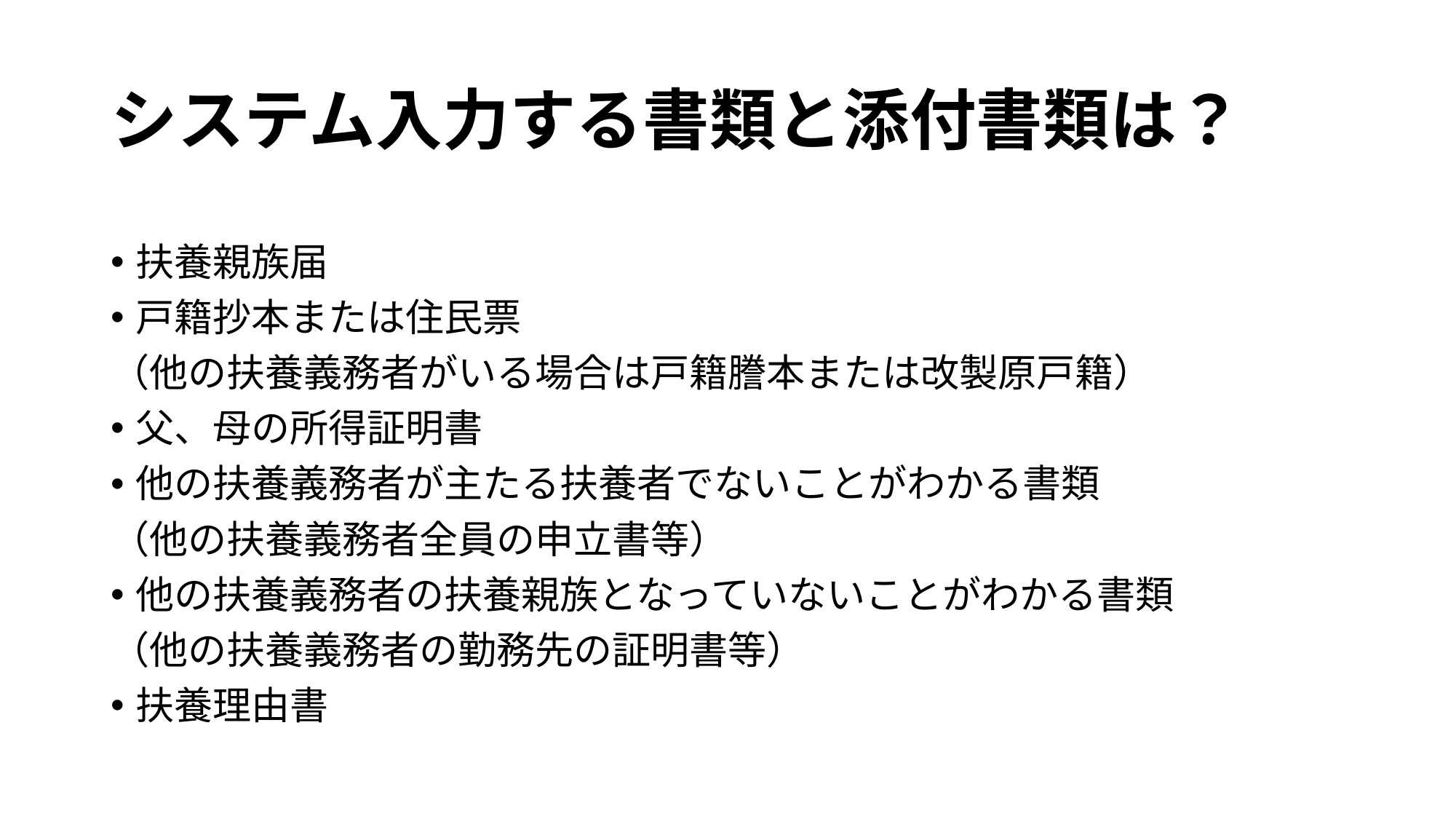

# システム入力する書類と添付書類は？
扶養親族届
戸籍抄本または住民票
（他の扶養義務者がいる場合は戸籍謄本または改製原戸籍）
父、母の所得証明書
他の扶養義務者が主たる扶養者でないことがわかる書類
（他の扶養義務者全員の申立書等）
他の扶養義務者の扶養親族となっていないことがわかる書類
（他の扶養義務者の勤務先の証明書等）
扶養理由書